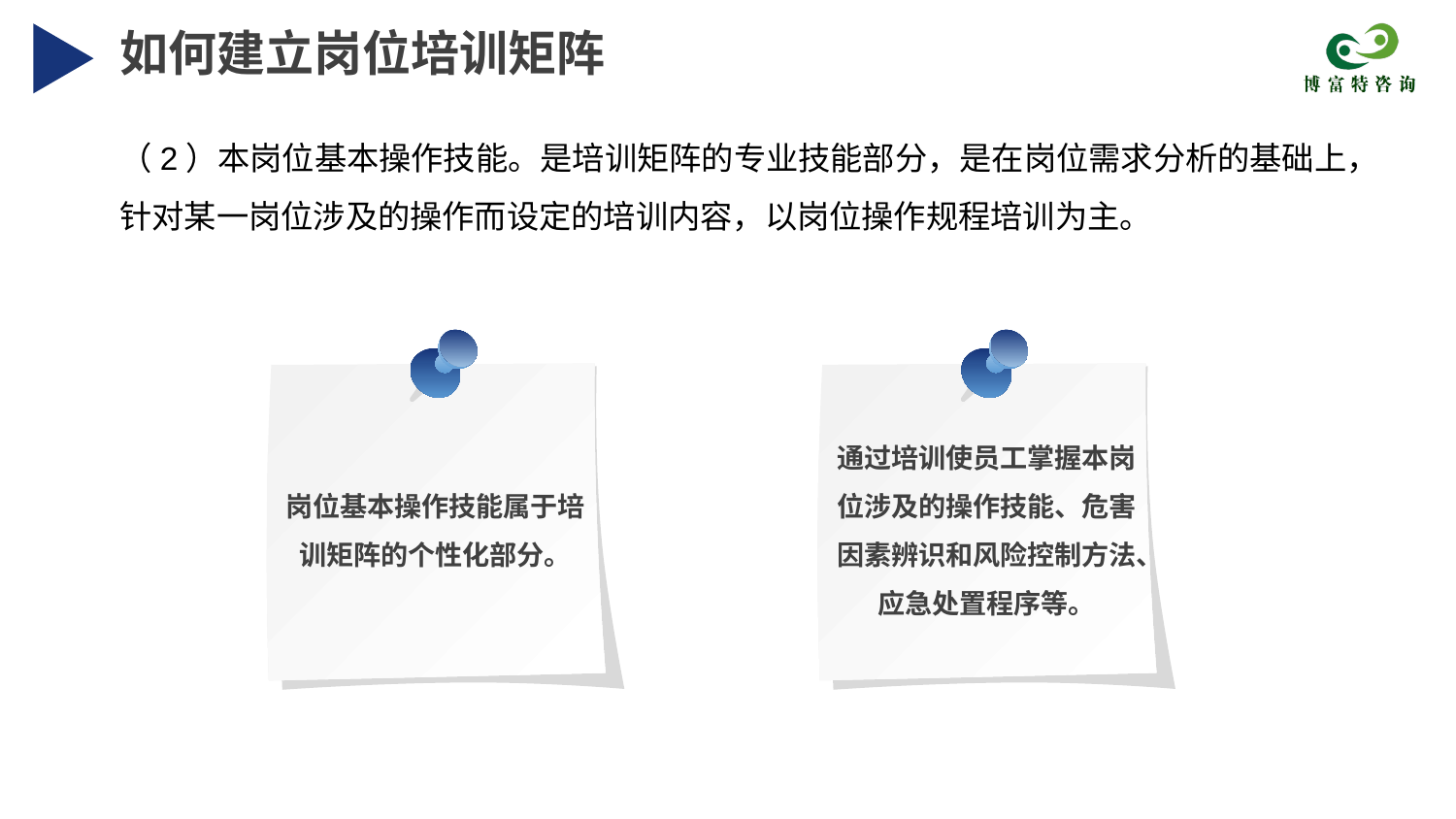

如何建立岗位培训矩阵
（2）本岗位基本操作技能。是培训矩阵的专业技能部分，是在岗位需求分析的基础上，针对某一岗位涉及的操作而设定的培训内容，以岗位操作规程培训为主。

岗位基本操作技能属于培训矩阵的个性化部分。

通过培训使员工掌握本岗位涉及的操作技能、危害因素辨识和风险控制方法、应急处置程序等。